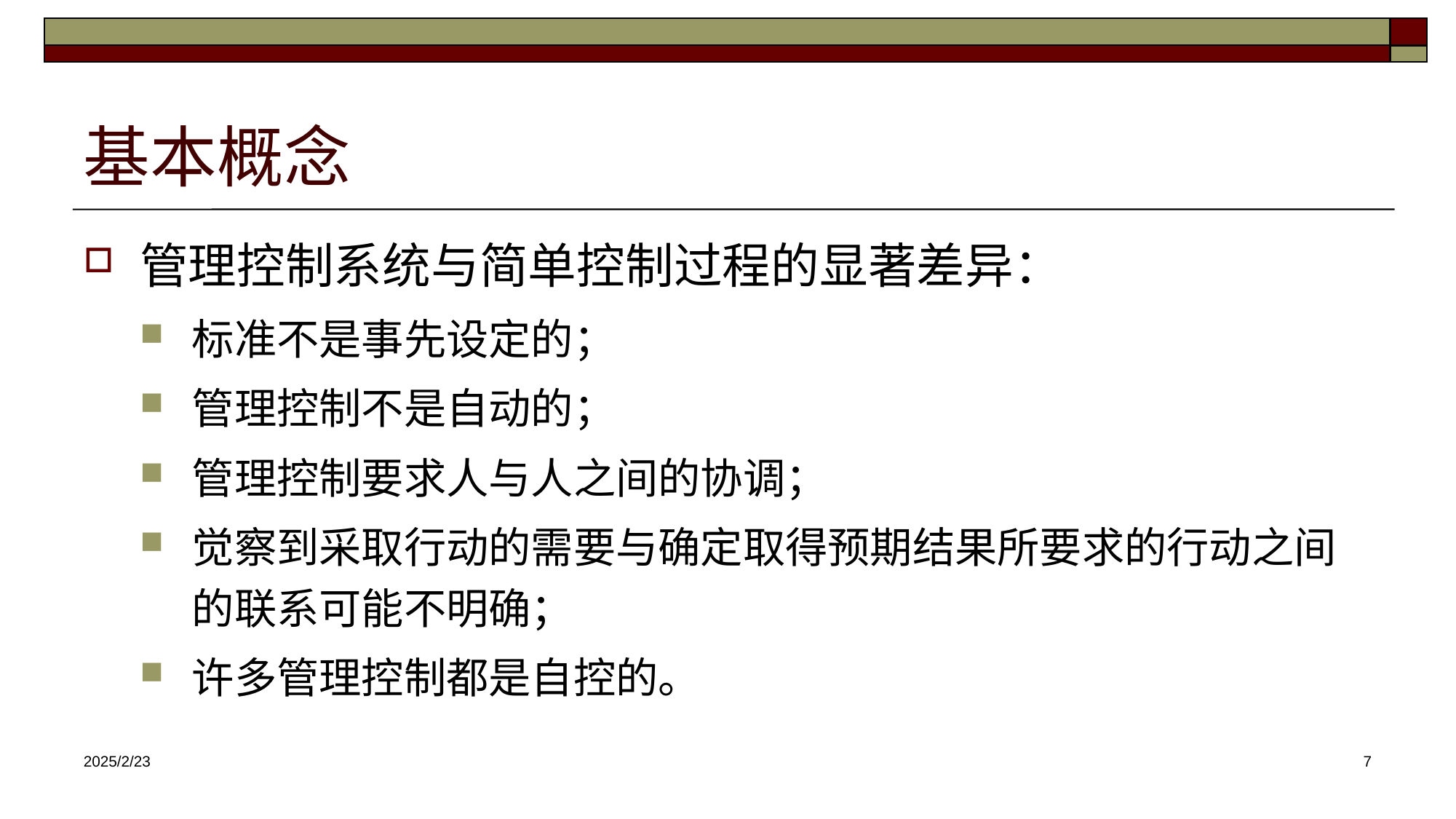

# 基本概念
管理控制系统与简单控制过程的显著差异：
标准不是事先设定的；
管理控制不是自动的；
管理控制要求人与人之间的协调；
觉察到采取行动的需要与确定取得预期结果所要求的行动之间的联系可能不明确；
许多管理控制都是自控的。
2025/2/23
7